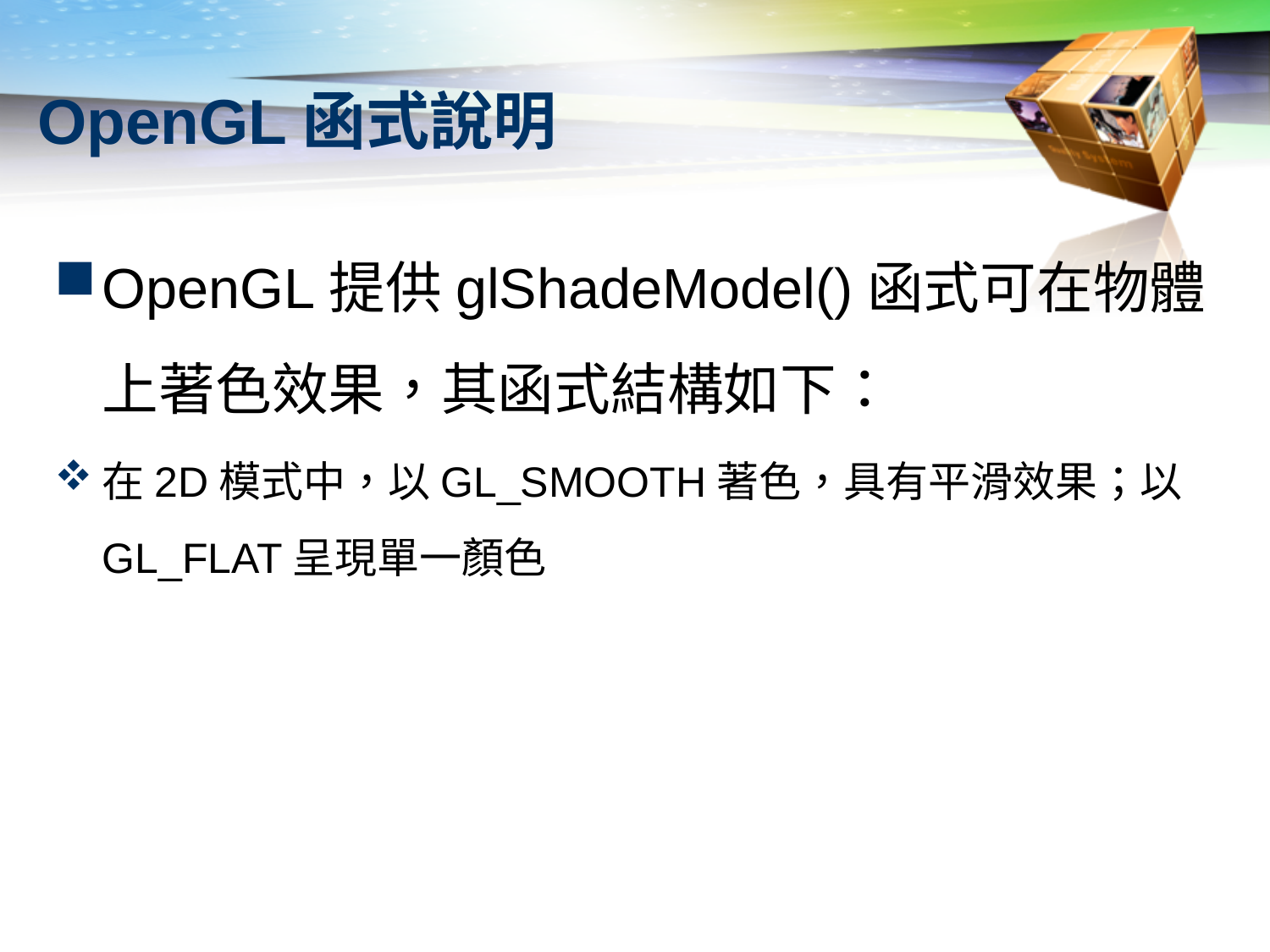

# OpenGL函式說明
OpenGL提供glShadeModel()函式可在物體上著色效果，其函式結構如下：
在2D模式中，以GL_SMOOTH著色，具有平滑效果；以GL_FLAT呈現單一顏色